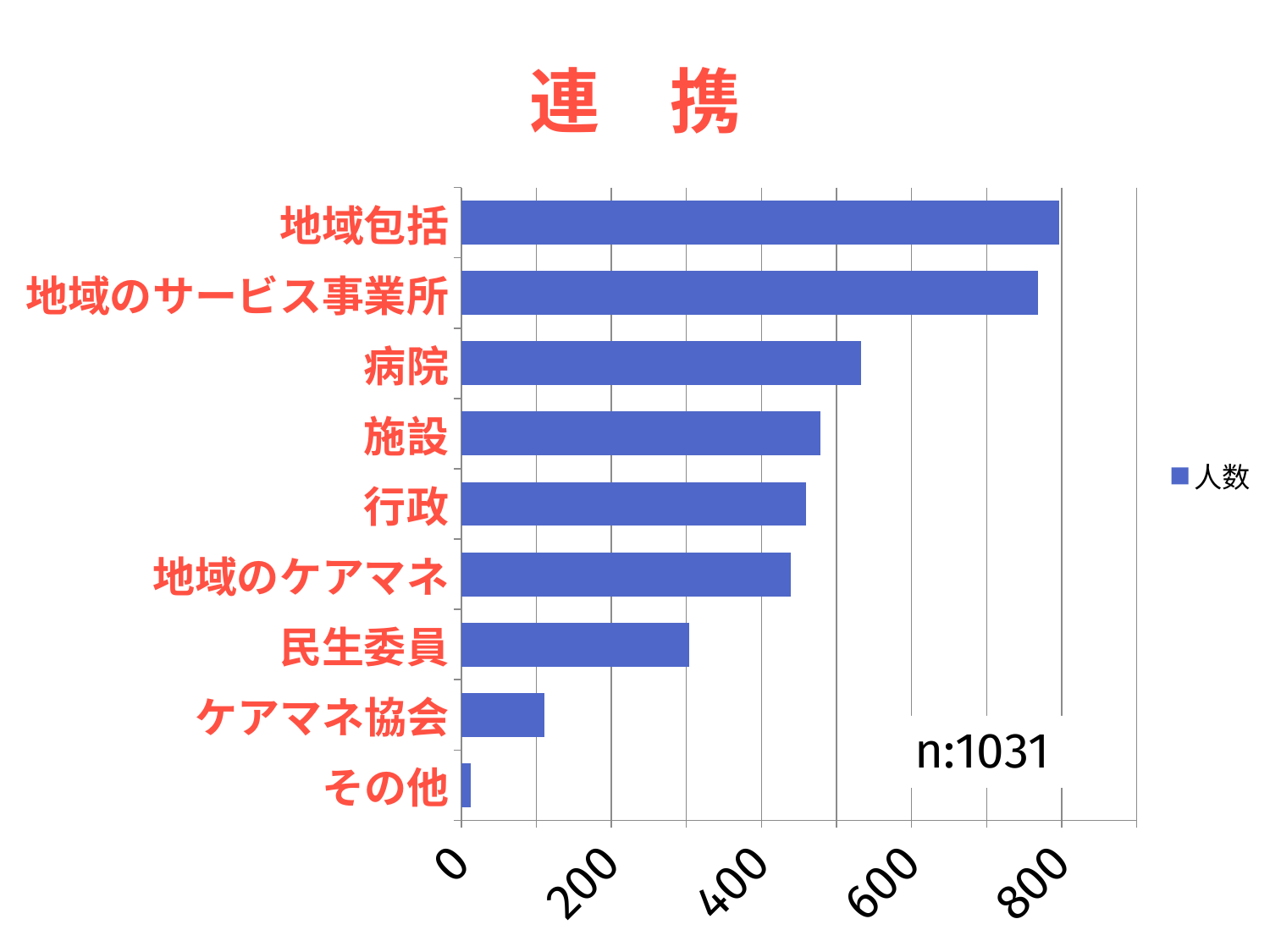

### Chart: 連　携

| Category | 人数 |
|---|---|
| その他 | 13.0 |
| ケアマネ協会 | 111.0 |
| 民生委員 | 304.0 |
| 地域のケアマネ | 439.0 |
| 行政 | 459.0 |
| 施設 | 479.0 |
| 病院 | 533.0 |
| 地域のサービス事業所 | 769.0 |
| 地域包括 | 797.0 |